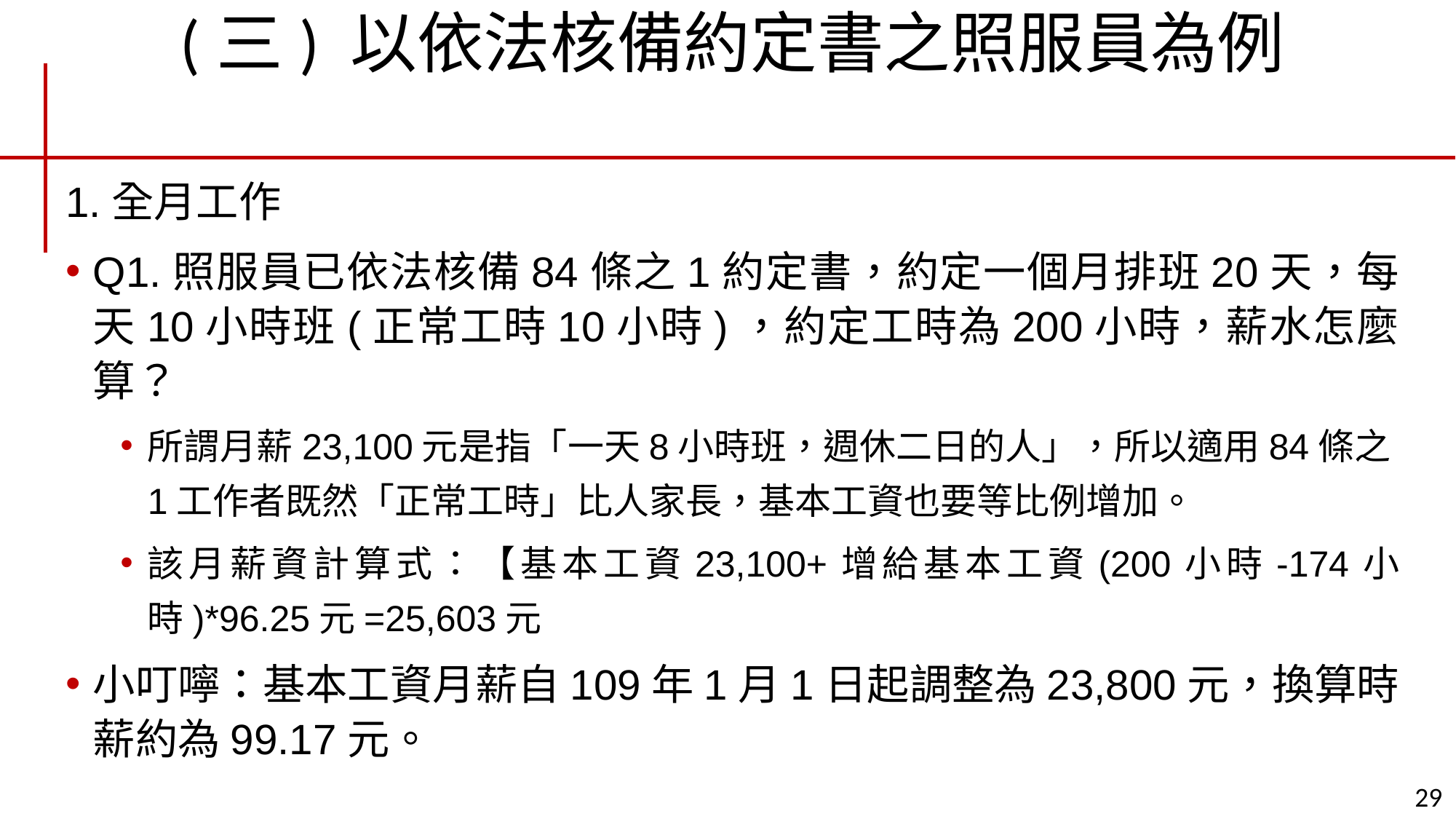

# (三) 以依法核備約定書之照服員為例
1.全月工作
Q1.照服員已依法核備84條之1約定書，約定一個月排班20天，每天10小時班(正常工時10小時)，約定工時為200小時，薪水怎麼算？
所謂月薪23,100元是指「一天8小時班，週休二日的人」，所以適用84條之1工作者既然「正常工時」比人家長，基本工資也要等比例增加。
該月薪資計算式：【基本工資23,100+增給基本工資(200小時-174小時)*96.25元=25,603元
小叮嚀：基本工資月薪自109年1月1日起調整為23,800元，換算時薪約為99.17元。

29